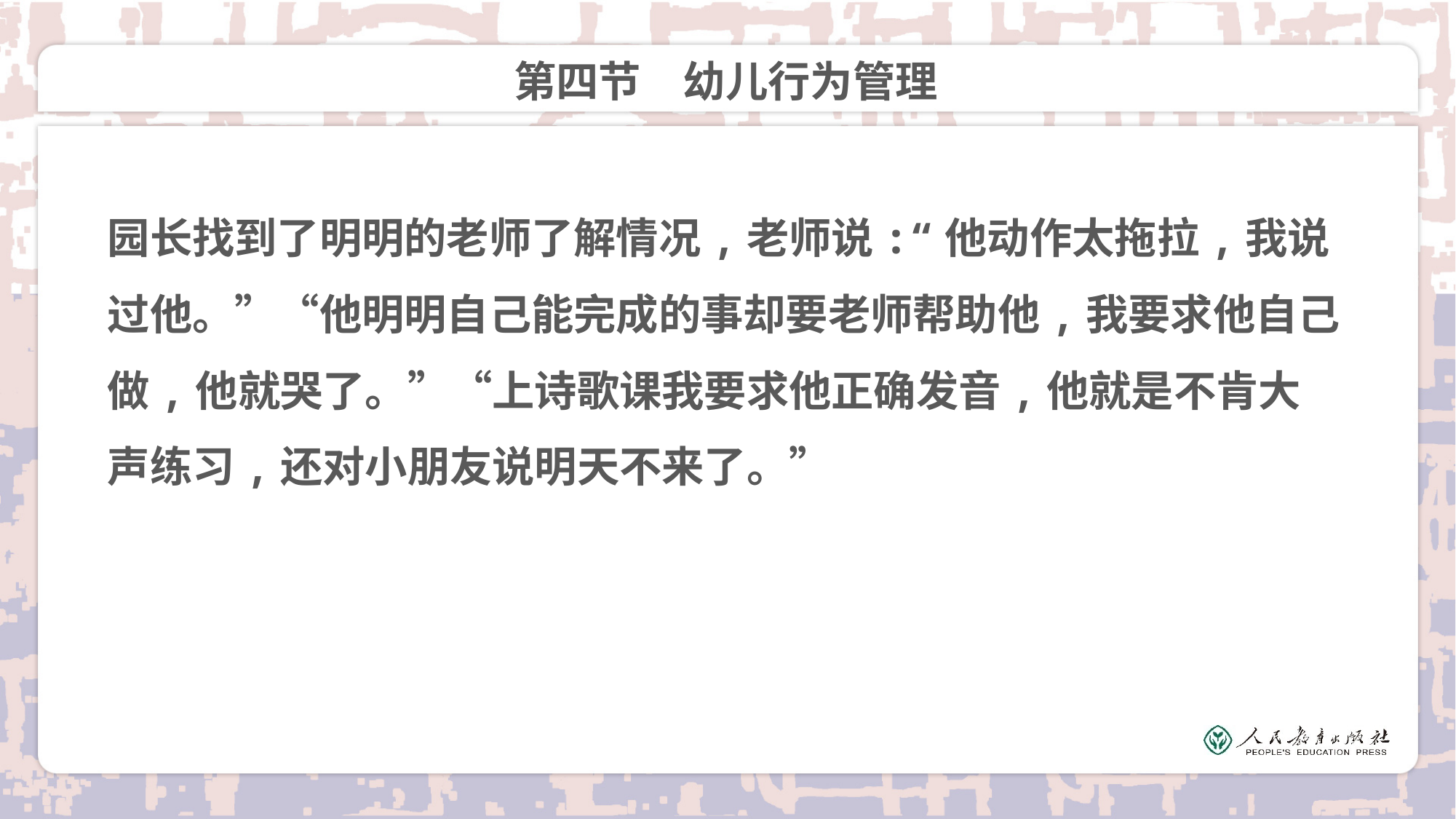

# 第四节　幼儿行为管理
园长找到了明明的老师了解情况,老师说:“他动作太拖拉,我说过他。”“他明明自己能完成的事却要老师帮助他,我要求他自己做,他就哭了。”“上诗歌课我要求他正确发音,他就是不肯大声练习,还对小朋友说明天不来了。”